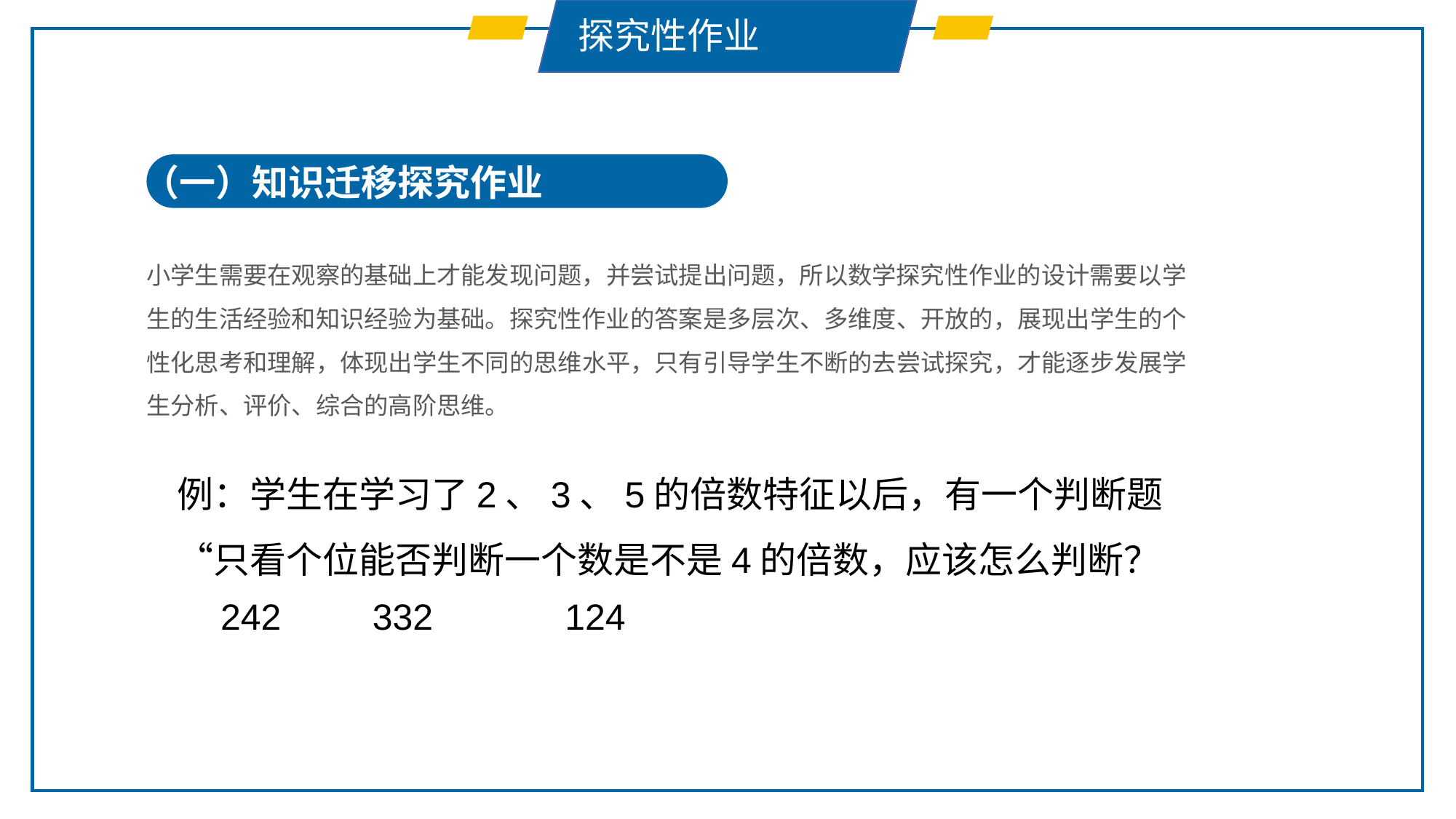

探究性作业

（一）知识迁移探究作业

小学生需要在观察的基础上才能发现问题，并尝试提出问题，所以数学探究性作业的设计需要以学生的生活经验和知识经验为基础。探究性作业的答案是多层次、多维度、开放的，展现出学生的个性化思考和理解，体现出学生不同的思维水平，只有引导学生不断的去尝试探究，才能逐步发展学生分析、评价、综合的高阶思维。
例：学生在学习了2、3、5的倍数特征以后，有一个判断题“只看个位能否判断一个数是不是4的倍数，应该怎么判断？
242         332             124